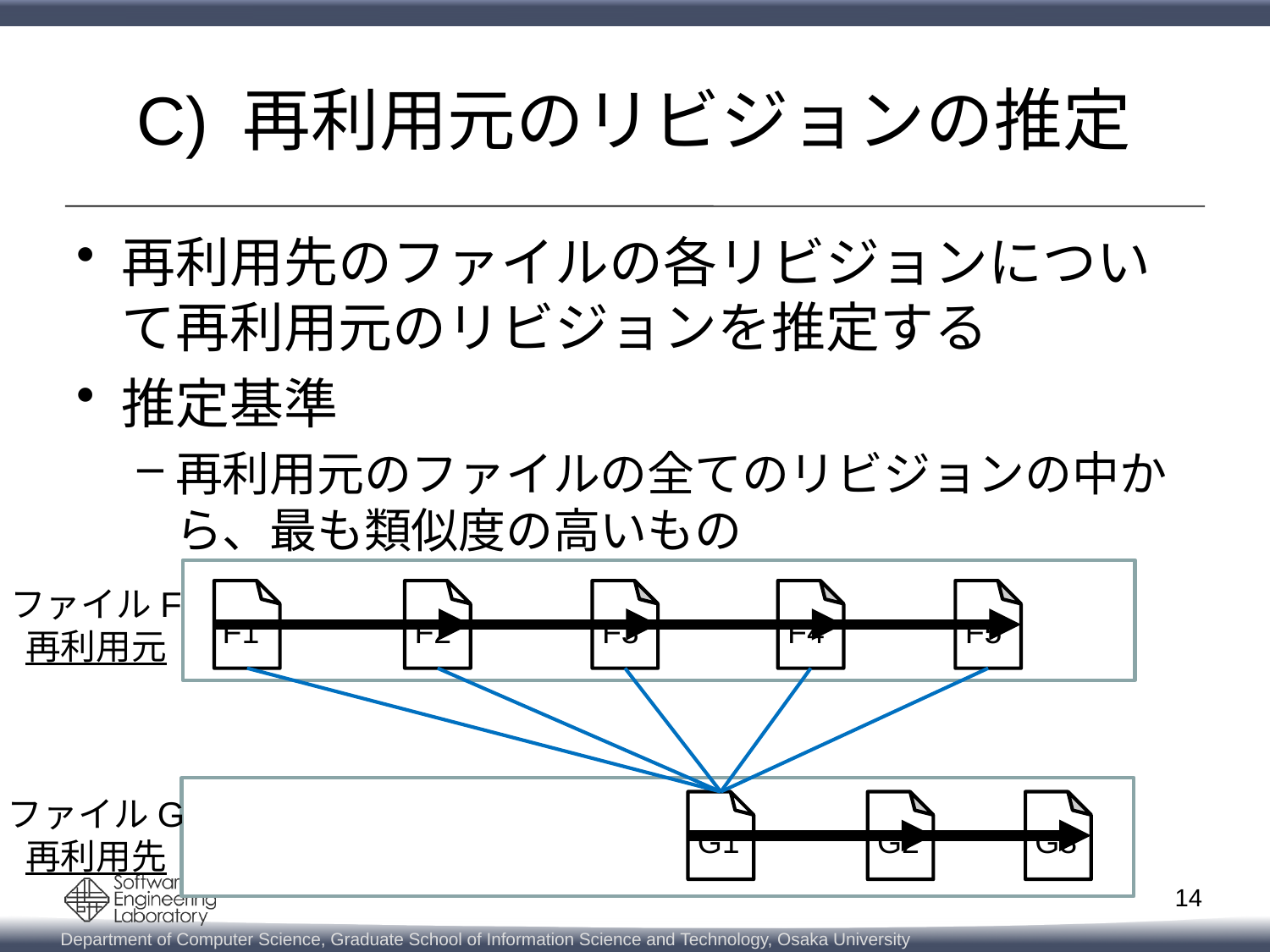

# C) 再利用元のリビジョンの推定
再利用先のファイルの各リビジョンについて再利用元のリビジョンを推定する
推定基準
再利用元のファイルの全てのリビジョンの中から、最も類似度の高いもの

ファイルF
再利用元

F1
F2
F3
F4
F5

ファイルG
再利用先

G1
G2
G3
14